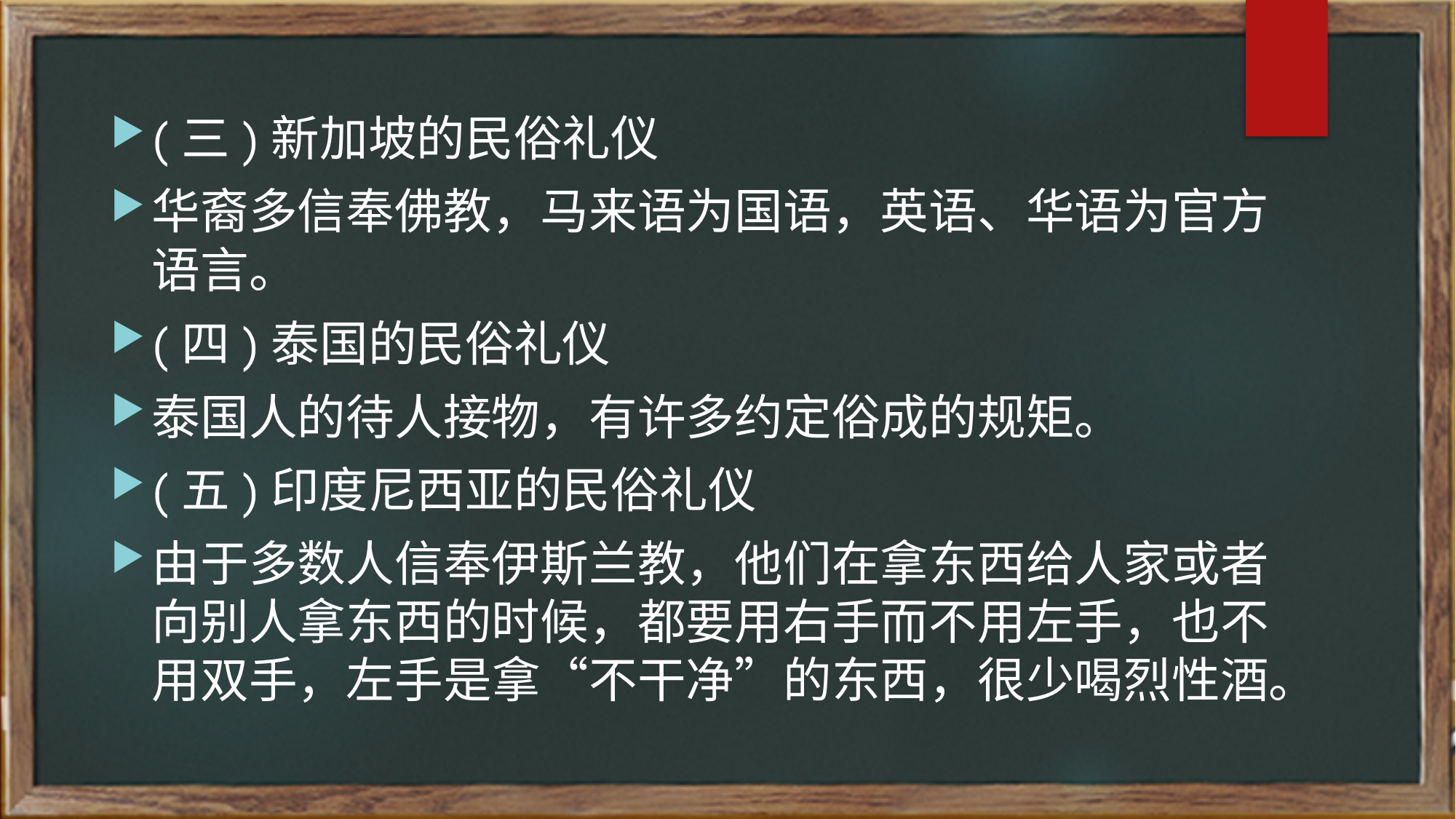

(三)新加坡的民俗礼仪
华裔多信奉佛教，马来语为国语，英语、华语为官方语言。
(四)泰国的民俗礼仪
泰国人的待人接物，有许多约定俗成的规矩。
(五)印度尼西亚的民俗礼仪
由于多数人信奉伊斯兰教，他们在拿东西给人家或者向别人拿东西的时候，都要用右手而不用左手，也不用双手，左手是拿“不干净”的东西，很少喝烈性酒。